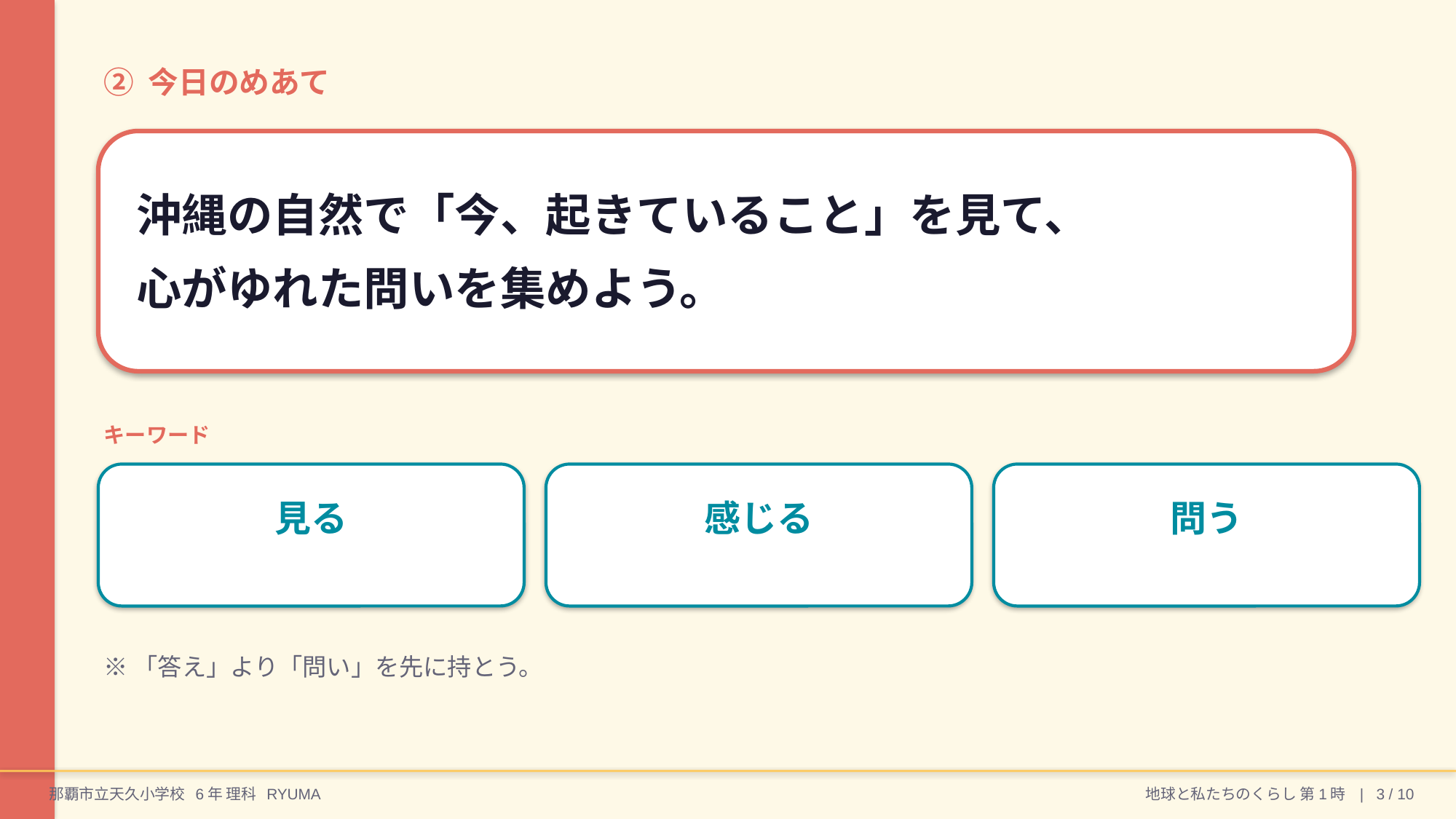

② 今日のめあて

沖縄の自然で「今、起きていること」を見て、
心がゆれた問いを集めよう。
キーワード

見る
感じる
問う
※「答え」より「問い」を先に持とう。

那覇市立天久小学校  6年 理科  RYUMA
地球と私たちのくらし 第1時   |   3 / 10